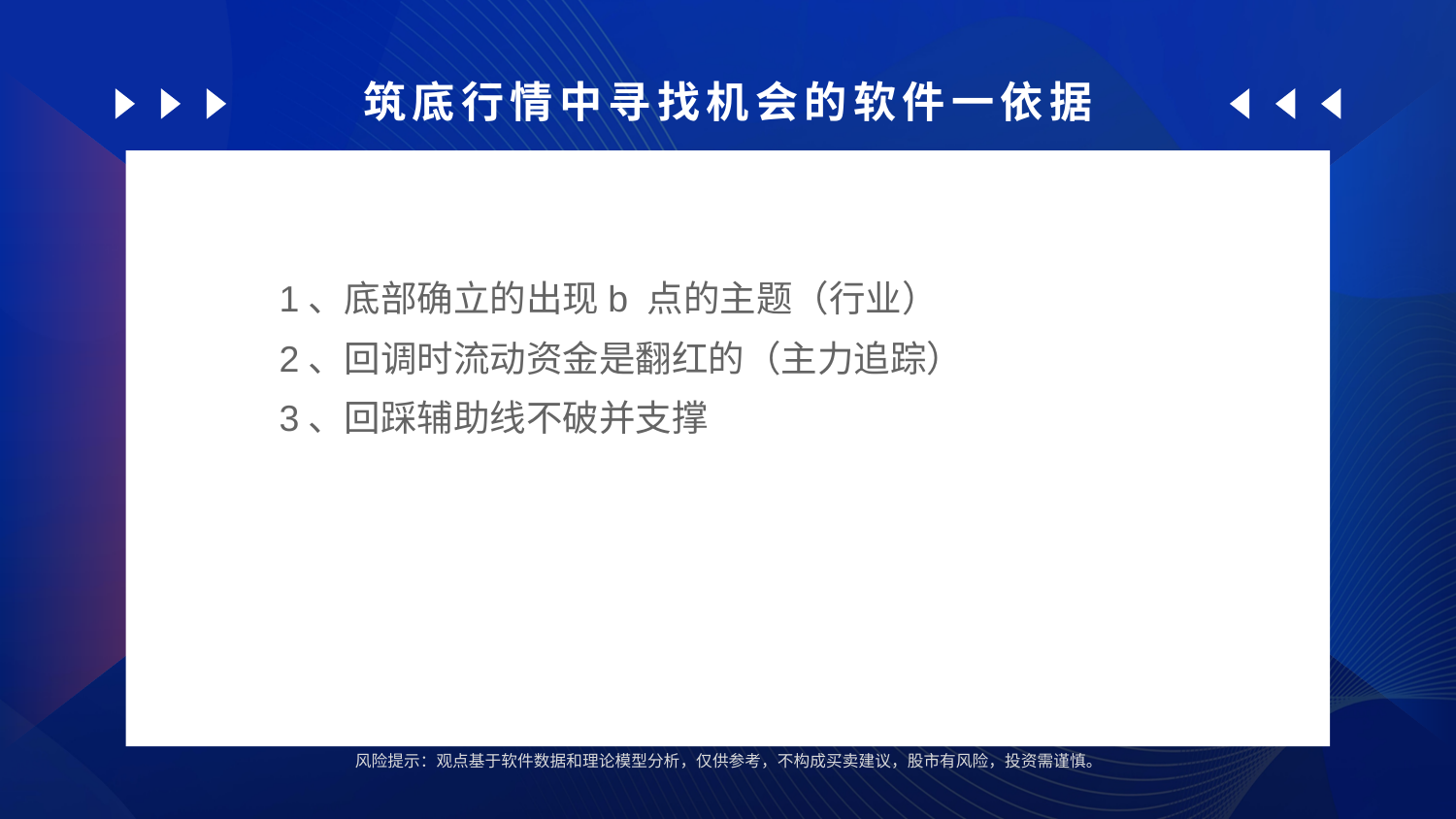

筑底行情中寻找机会的软件一依据

1、底部确立的出现b 点的主题（行业）
2、回调时流动资金是翻红的（主力追踪）
3、回踩辅助线不破并支撑